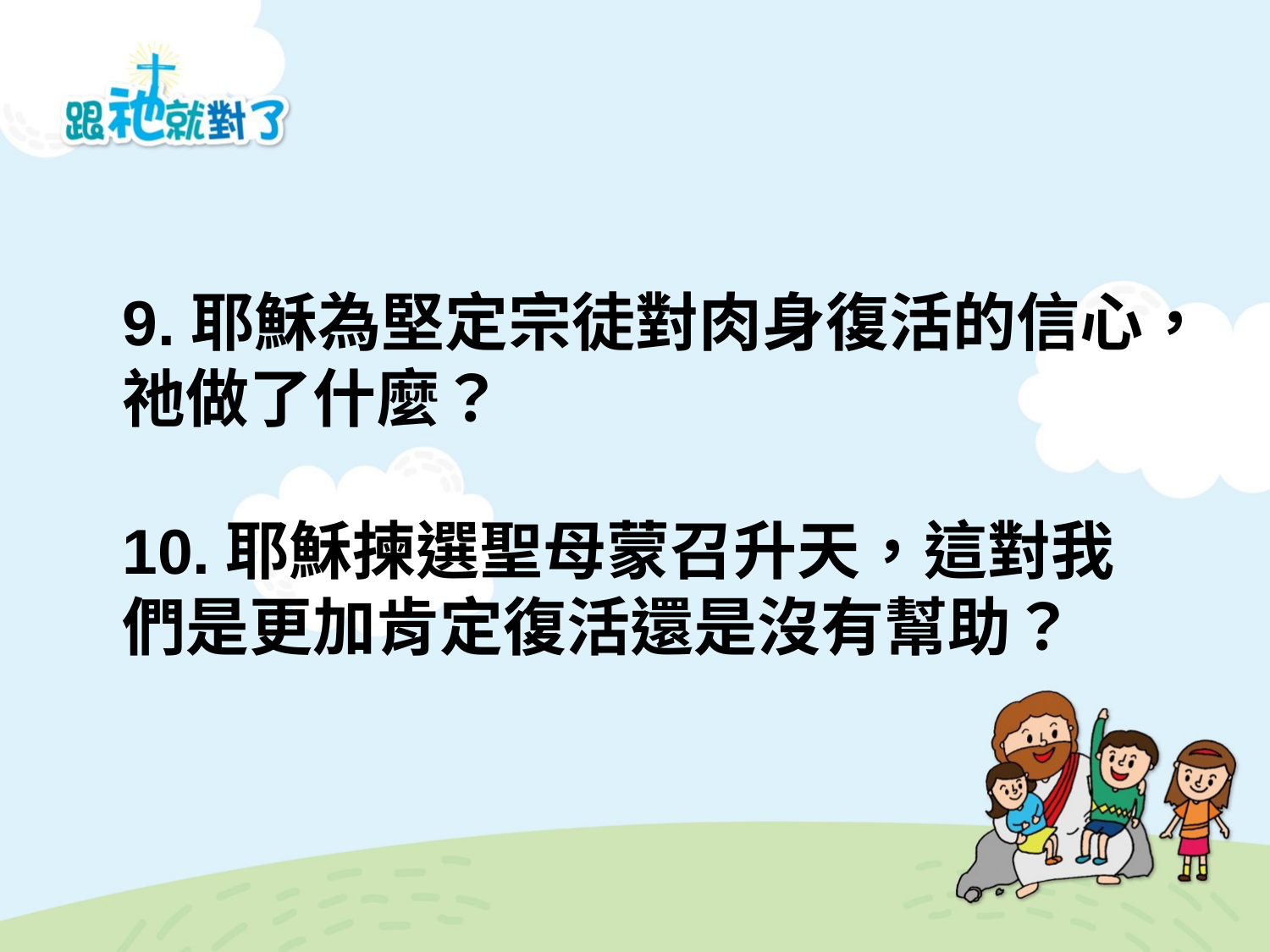

9.耶穌為堅定宗徒對肉身復活的信心，祂做了什麼？

10.耶穌揀選聖母蒙召升天，這對我們是更加肯定復活還是沒有幫助？